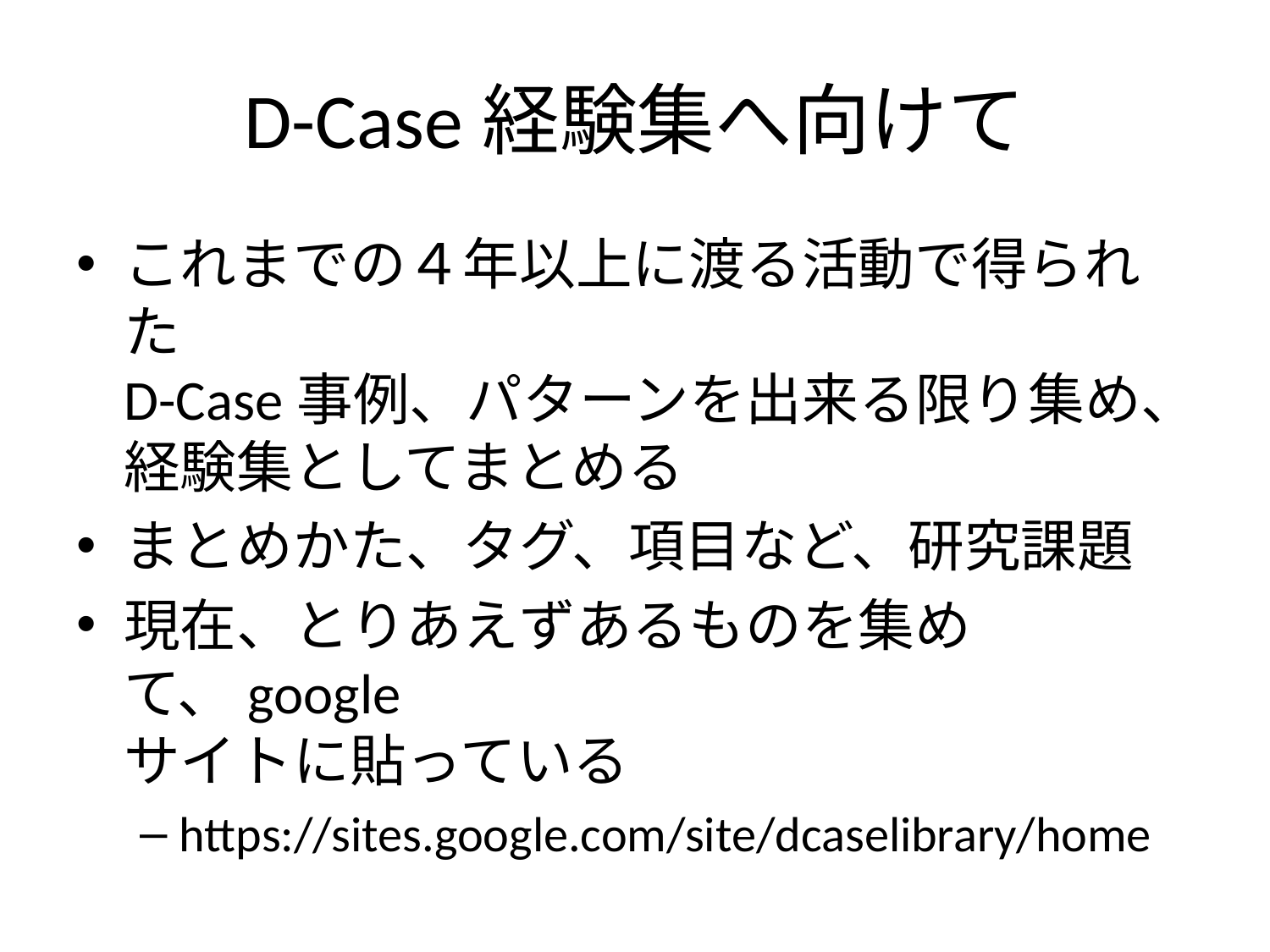

# D-Case経験集へ向けて
これまでの４年以上に渡る活動で得られた
D-Case事例、パターンを出来る限り集め、経験集としてまとめる
まとめかた、タグ、項目など、研究課題
現在、とりあえずあるものを集めて、google
サイトに貼っている
https://sites.google.com/site/dcaselibrary/home